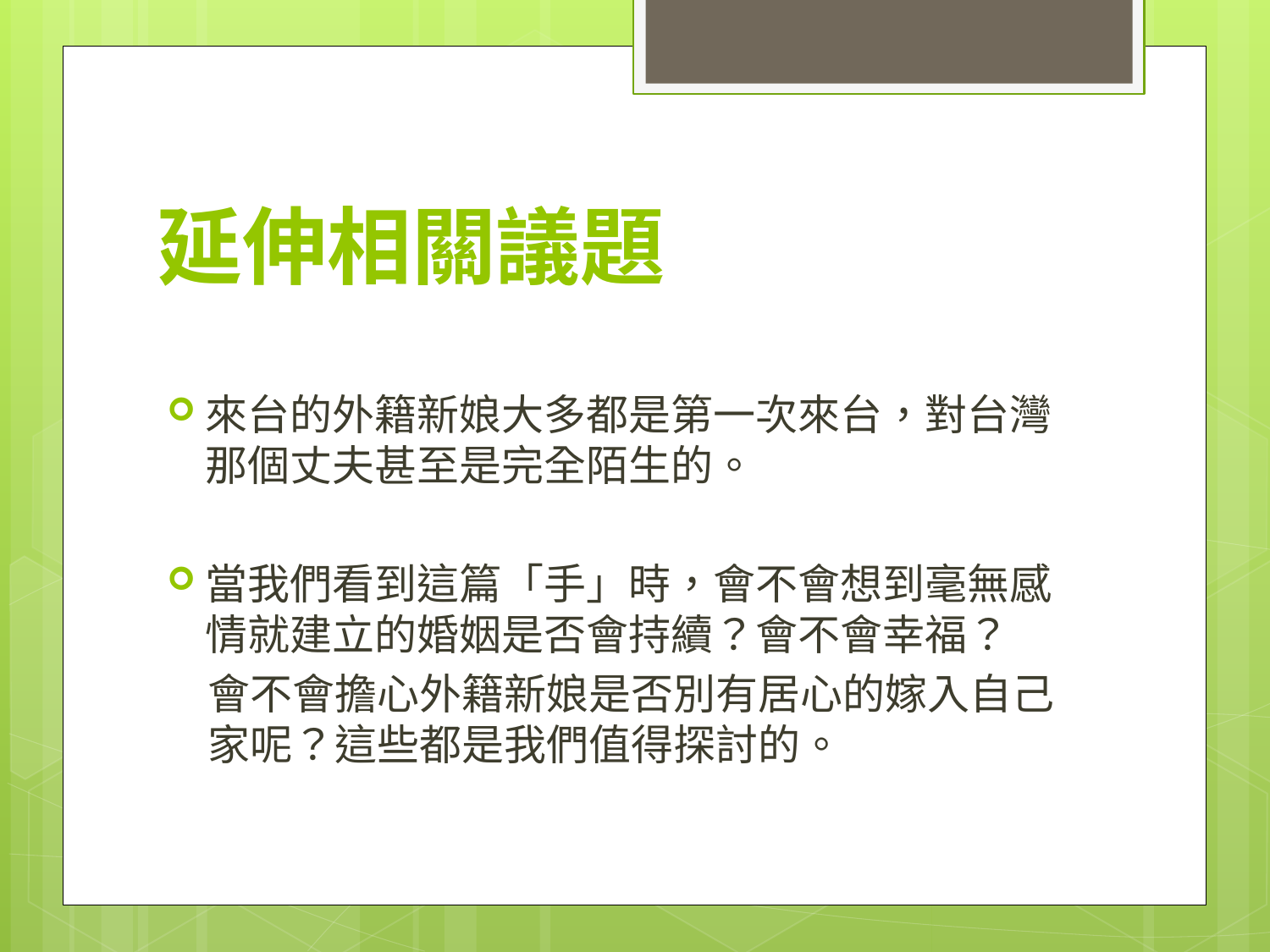

# 延伸相關議題

來台的外籍新娘大多都是第一次來台，對台灣那個丈夫甚至是完全陌生的。

當我們看到這篇「手」時，會不會想到毫無感情就建立的婚姻是否會持續？會不會幸福？
會不會擔心外籍新娘是否別有居心的嫁入自己家呢？這些都是我們值得探討的。